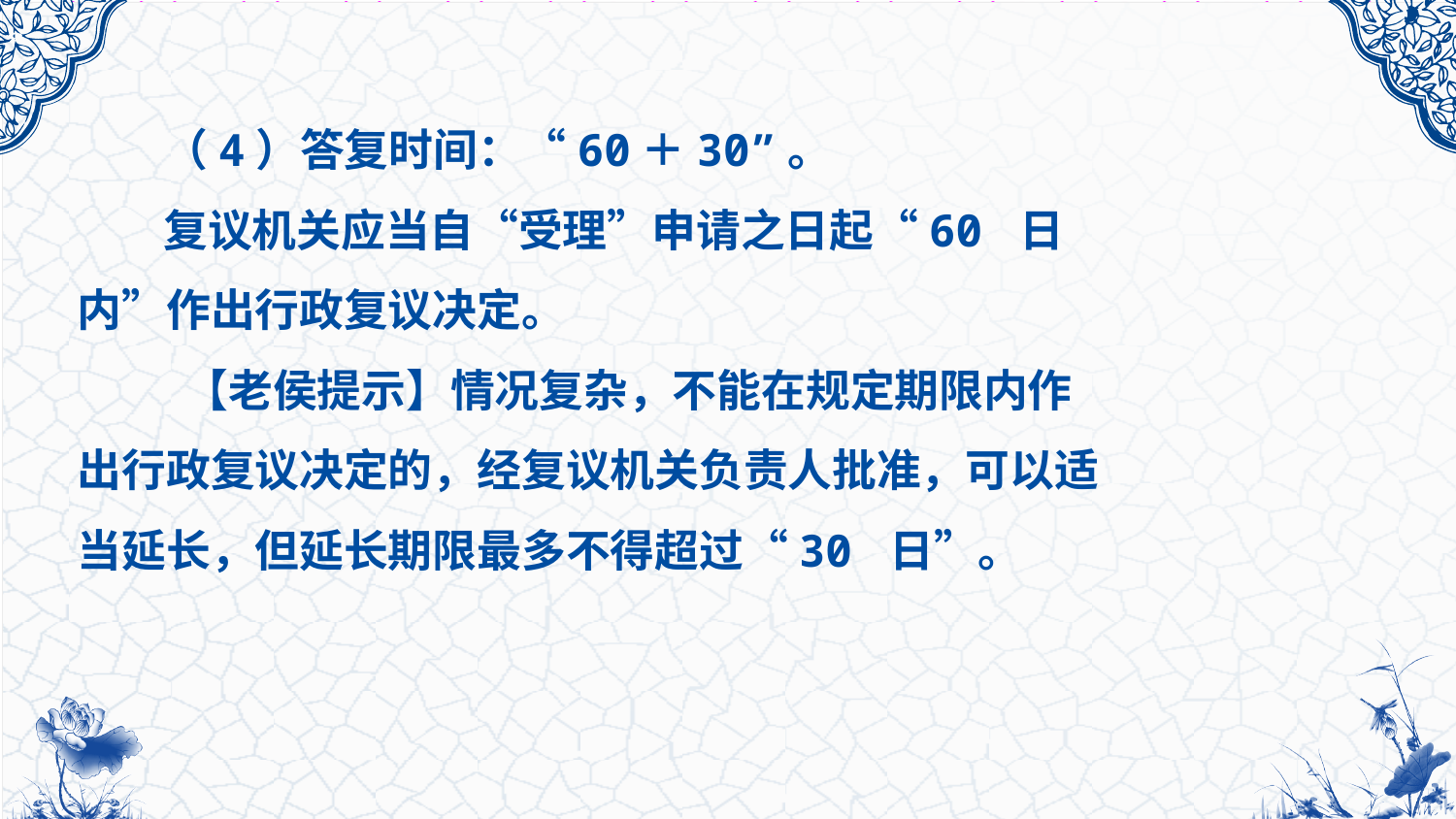

（4）答复时间：“60＋30”。
复议机关应当自“受理”申请之日起“60 日内”作出行政复议决定。
 【老侯提示】情况复杂，不能在规定期限内作出行政复议决定的，经复议机关负责人批准，可以适当延长，但延长期限最多不得超过“30 日”。